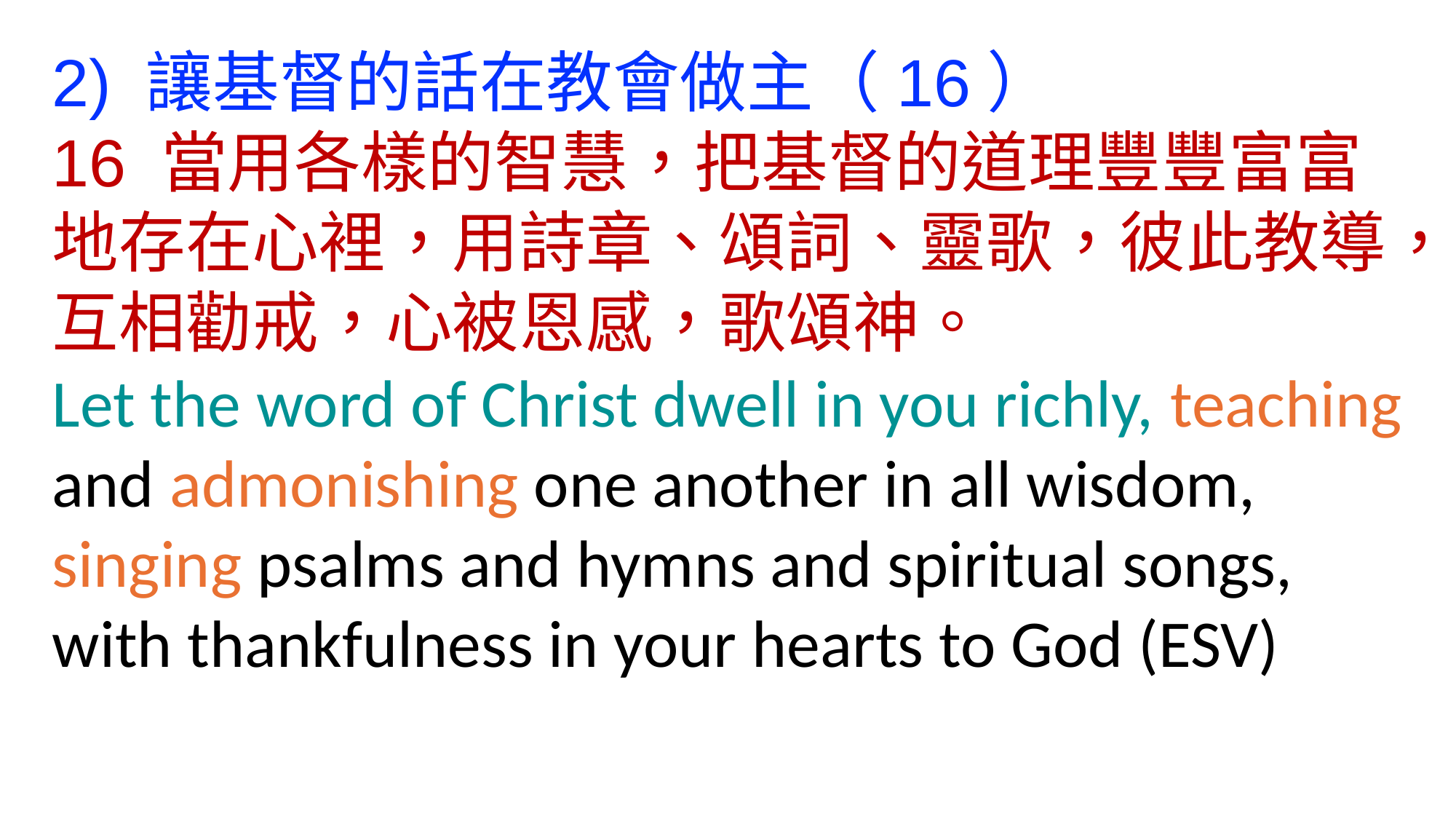

2) 讓基督的話在教會做主（16）
16 當用各樣的智慧，把基督的道理豐豐富富地存在心裡，用詩章、頌詞、靈歌，彼此教導，互相勸戒，心被恩感，歌頌神。
Let the word of Christ dwell in you richly, teaching and admonishing one another in all wisdom, singing psalms and hymns and spiritual songs, with thankfulness in your hearts to God (ESV)